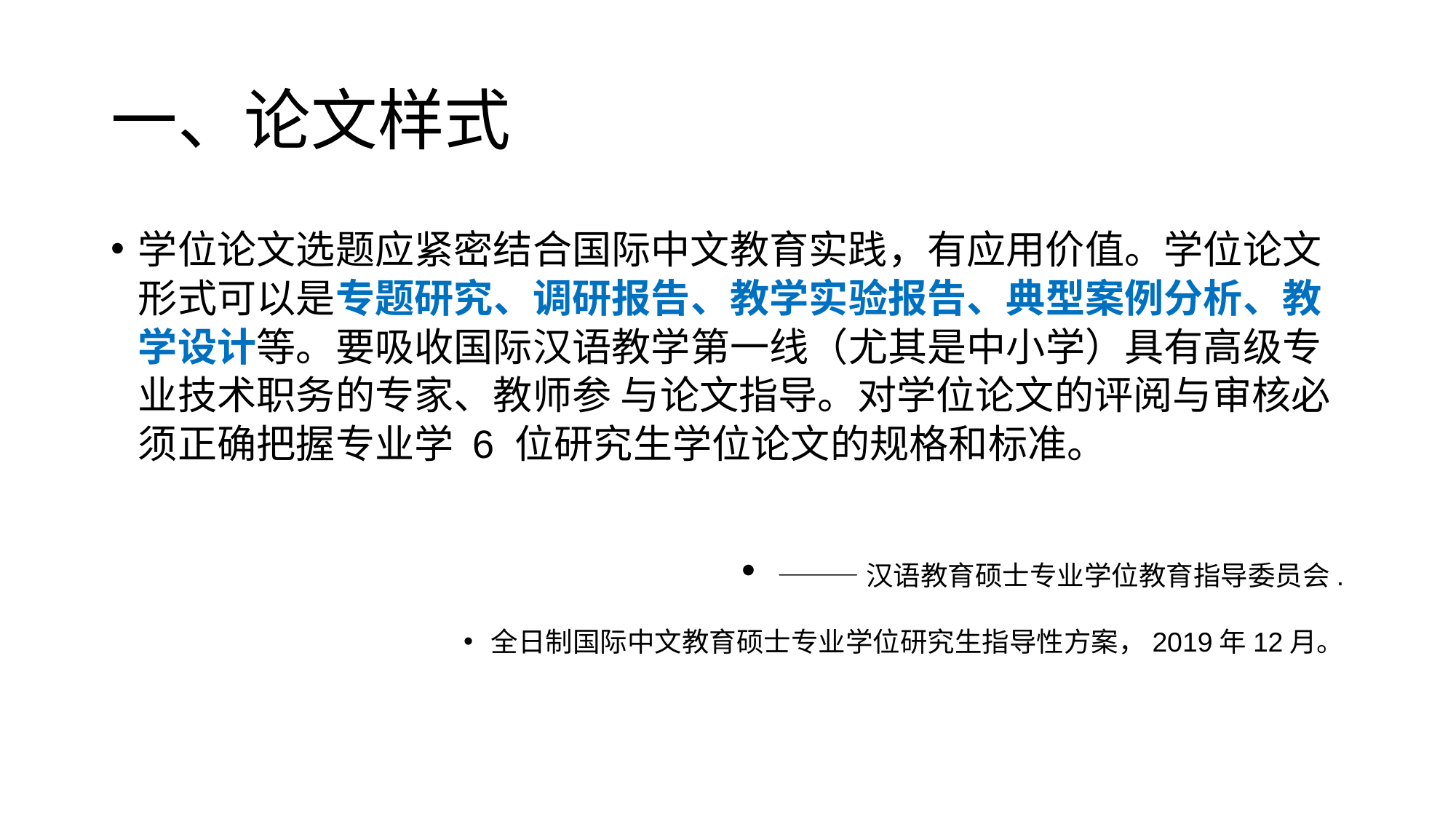

# 一、论文样式
学位论文选题应紧密结合国际中文教育实践，有应用价值。学位论文形式可以是专题研究、调研报告、教学实验报告、典型案例分析、教学设计等。要吸收国际汉语教学第一线（尤其是中小学）具有高级专业技术职务的专家、教师参 与论文指导。对学位论文的评阅与审核必须正确把握专业学 6 位研究生学位论文的规格和标准。

 ———汉语教育硕士专业学位教育指导委员会.
全日制国际中文教育硕士专业学位研究生指导性方案，2019年12月。